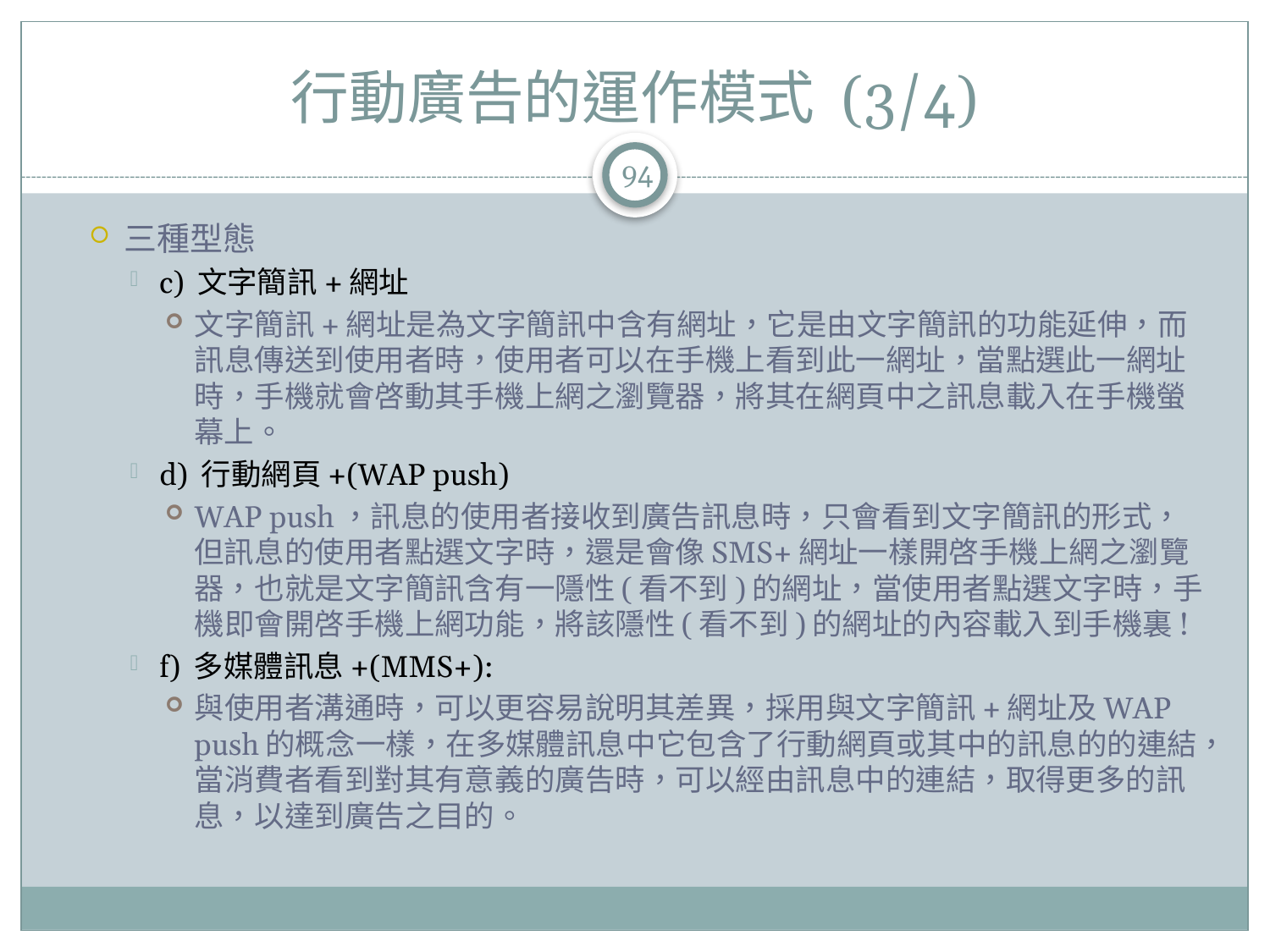

# 行動廣告的運作模式 (3/4)
94
三種型態
c) 文字簡訊+網址
文字簡訊+網址是為文字簡訊中含有網址，它是由文字簡訊的功能延伸，而訊息傳送到使用者時，使用者可以在手機上看到此一網址，當點選此一網址時，手機就會啓動其手機上網之瀏覽器，將其在網頁中之訊息載入在手機螢幕上。
d) 行動網頁+(WAP push)
WAP push，訊息的使用者接收到廣告訊息時，只會看到文字簡訊的形式，但訊息的使用者點選文字時，還是會像SMS+網址一樣開啓手機上網之瀏覽器，也就是文字簡訊含有一隱性(看不到)的網址，當使用者點選文字時，手機即會開啓手機上網功能，將該隱性(看不到)的網址的內容載入到手機裏!
f) 多媒體訊息+(MMS+):
與使用者溝通時，可以更容易說明其差異，採用與文字簡訊+網址及WAP push的概念一樣，在多媒體訊息中它包含了行動網頁或其中的訊息的的連結，當消費者看到對其有意義的廣告時，可以經由訊息中的連結，取得更多的訊息，以達到廣告之目的。